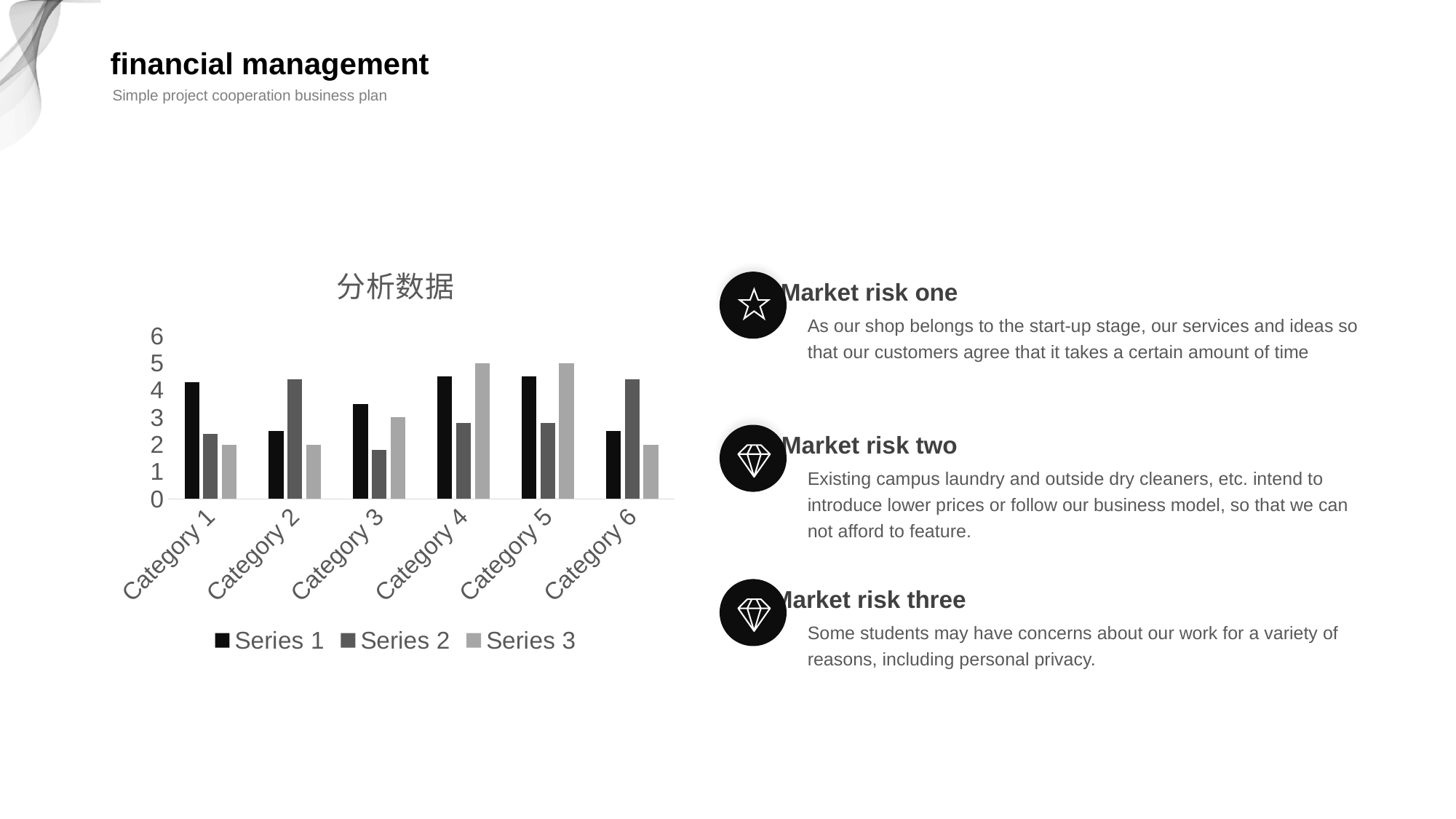

financial management
Simple project cooperation business plan

### Chart: 分析数据

| Category | Series 1 | Series 2 | Series 3 |
|---|---|---|---|
| Category 1 | 4.3 | 2.4 | 2.0 |
| Category 2 | 2.5 | 4.4 | 2.0 |
| Category 3 | 3.5 | 1.8 | 3.0 |
| Category 4 | 4.5 | 2.8 | 5.0 |
| Category 5 | 4.5 | 2.8 | 5.0 |
| Category 6 | 2.5 | 4.4 | 2.0 |
Market risk one

As our shop belongs to the start-up stage, our services and ideas so that our customers agree that it takes a certain amount of time
Market risk two

Existing campus laundry and outside dry cleaners, etc. intend to introduce lower prices or follow our business model, so that we can not afford to feature.
Market risk three

Some students may have concerns about our work for a variety of reasons, including personal privacy.